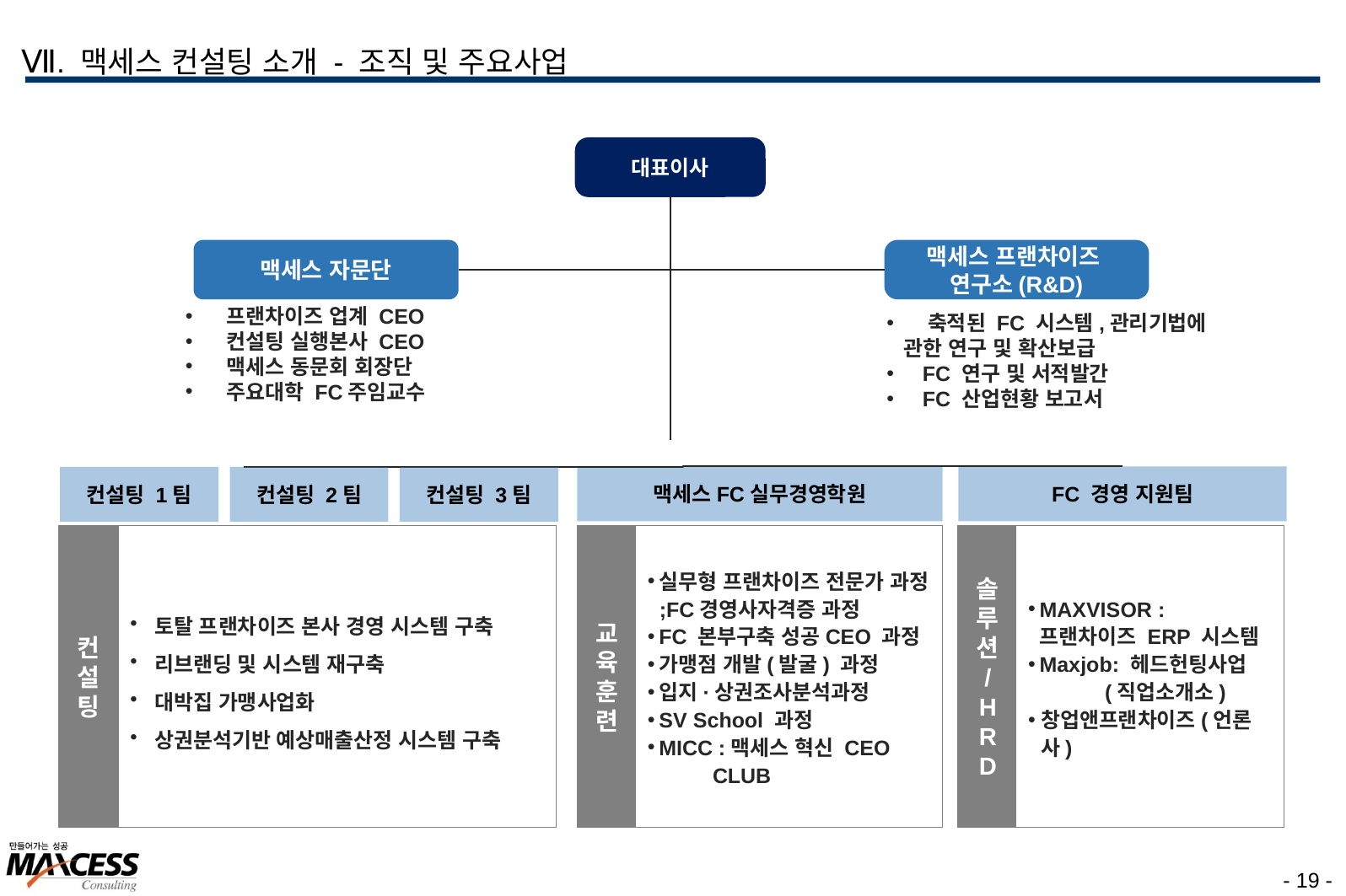

Ⅶ. 맥세스 컨설팅 소개 - 조직 및 주요사업
대표이사
맥세스 자문단
맥세스 프랜차이즈
연구소(R&D)
 프랜차이즈 업계 CEO
 컨설팅 실행본사 CEO
 맥세스 동문회 회장단
 주요대학 FC주임교수
 축적된 FC 시스템,관리기법에
  관한 연구 및 확산보급
 FC 연구 및 서적발간
 FC 산업현황 보고서
맥세스FC실무경영학원
FC 경영 지원팀
컨설팅 1팀
컨설팅 2팀
컨설팅 3팀
컨
설
팅
토탈 프랜차이즈 본사 경영 시스템 구축
리브랜딩 및 시스템 재구축
대박집 가맹사업화
상권분석기반 예상매출산정 시스템 구축
교
육
훈
련
실무형 프랜차이즈 전문가 과정
  ;FC경영사자격증 과정
FC 본부구축 성공CEO 과정
가맹점 개발(발굴) 과정
입지·상권조사분석과정
SV School 과정
MICC :맥세스 혁신 CEO
           CLUB
솔
루
션
/
H
R
D
MAXVISOR : 프랜차이즈 ERP 시스템
Maxjob: 헤드헌팅사업
             (직업소개소)
창업앤프랜차이즈(언론사)
- 19 -